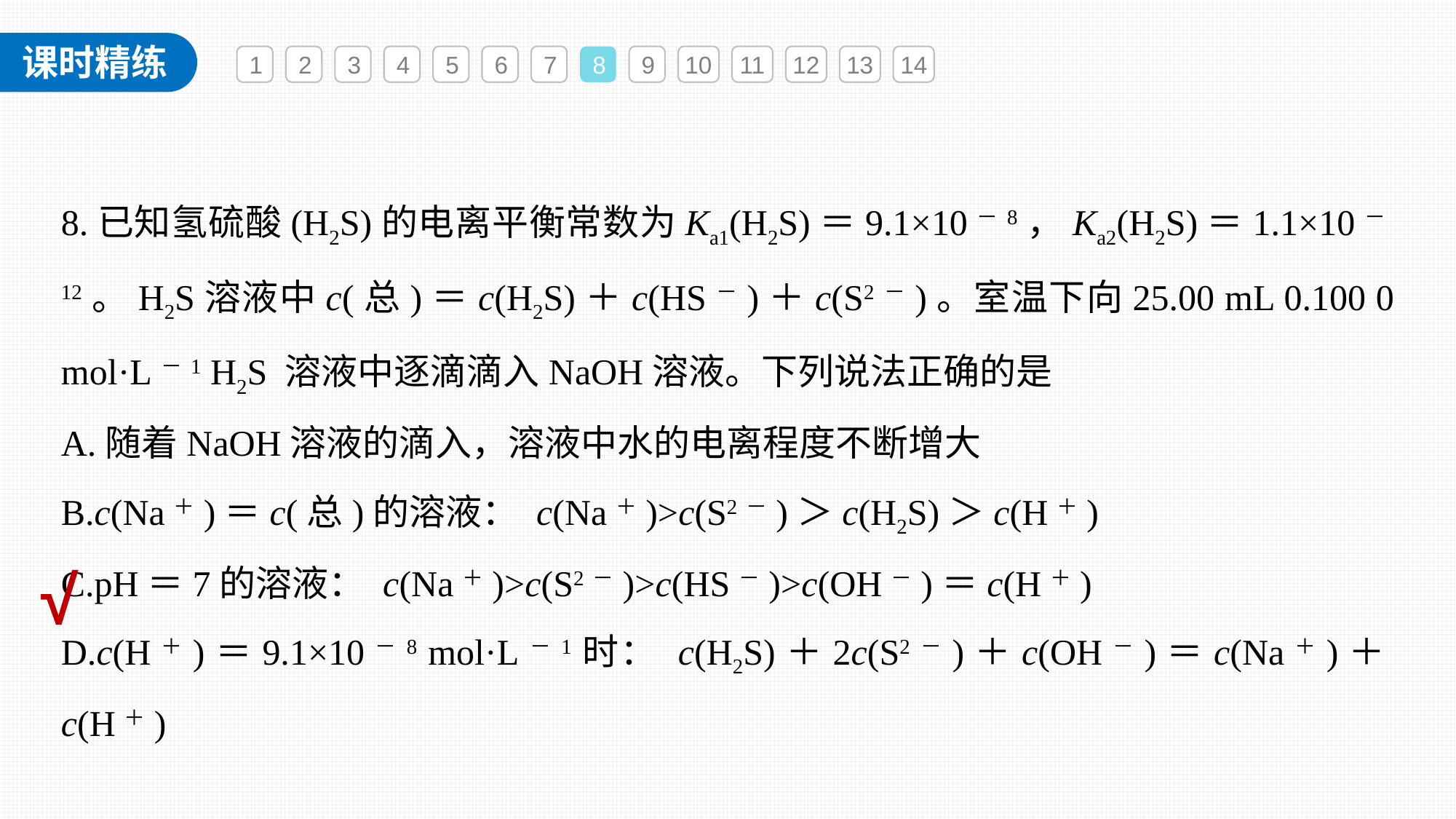

1
2
3
4
5
6
7
8
9
10
11
12
13
14
8.已知氢硫酸(H2S)的电离平衡常数为Ka1(H2S)＝9.1×10－8，Ka2(H2S)＝1.1×10－12。H2S溶液中c(总)＝c(H2S)＋c(HS－)＋c(S2－)。室温下向25.00 mL 0.100 0 mol·L－1 H2S 溶液中逐滴滴入NaOH溶液。下列说法正确的是
A.随着NaOH溶液的滴入，溶液中水的电离程度不断增大
B.c(Na＋)＝c(总)的溶液： c(Na＋)>c(S2－)＞c(H2S)＞c(H＋)
C.pH＝7的溶液： c(Na＋)>c(S2－)>c(HS－)>c(OH－)＝c(H＋)
D.c(H＋)＝9.1×10－8 mol·L－1时： c(H2S)＋2c(S2－)＋c(OH－)＝c(Na＋)＋c(H＋)
√